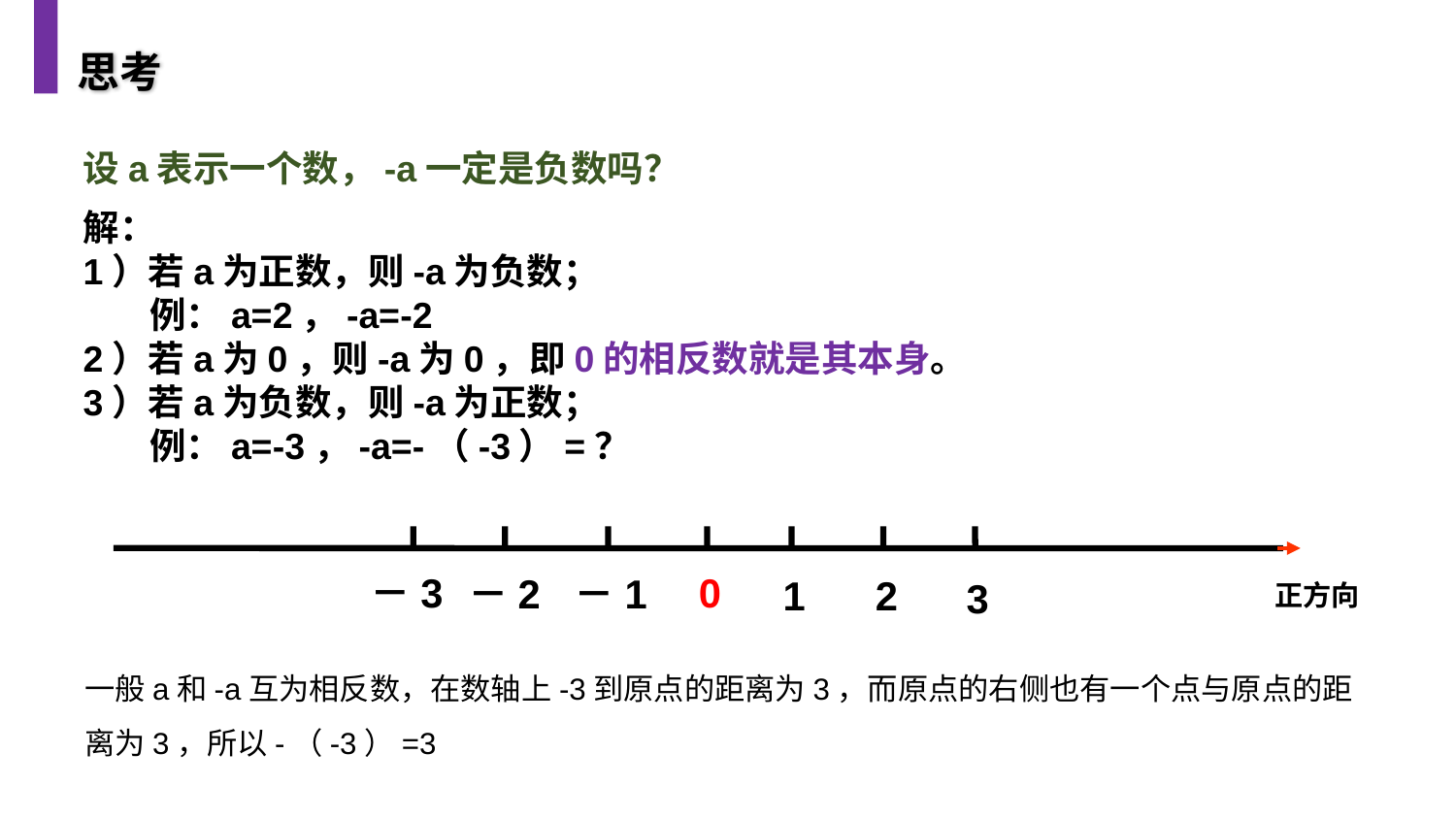

思考
设a表示一个数，-a一定是负数吗？
解：
1）若a为正数，则-a为负数；
       例：a=2，-a=-2
2）若a为0，则-a为0，即0的相反数就是其本身。
3）若a为负数，则-a为正数；
       例：a=-3，-a=-（-3）=？

－3
－2
－1
1
2
3

0

正方向
一般a和-a互为相反数，在数轴上-3到原点的距离为3，而原点的右侧也有一个点与原点的距离为3，所以-（-3）=3